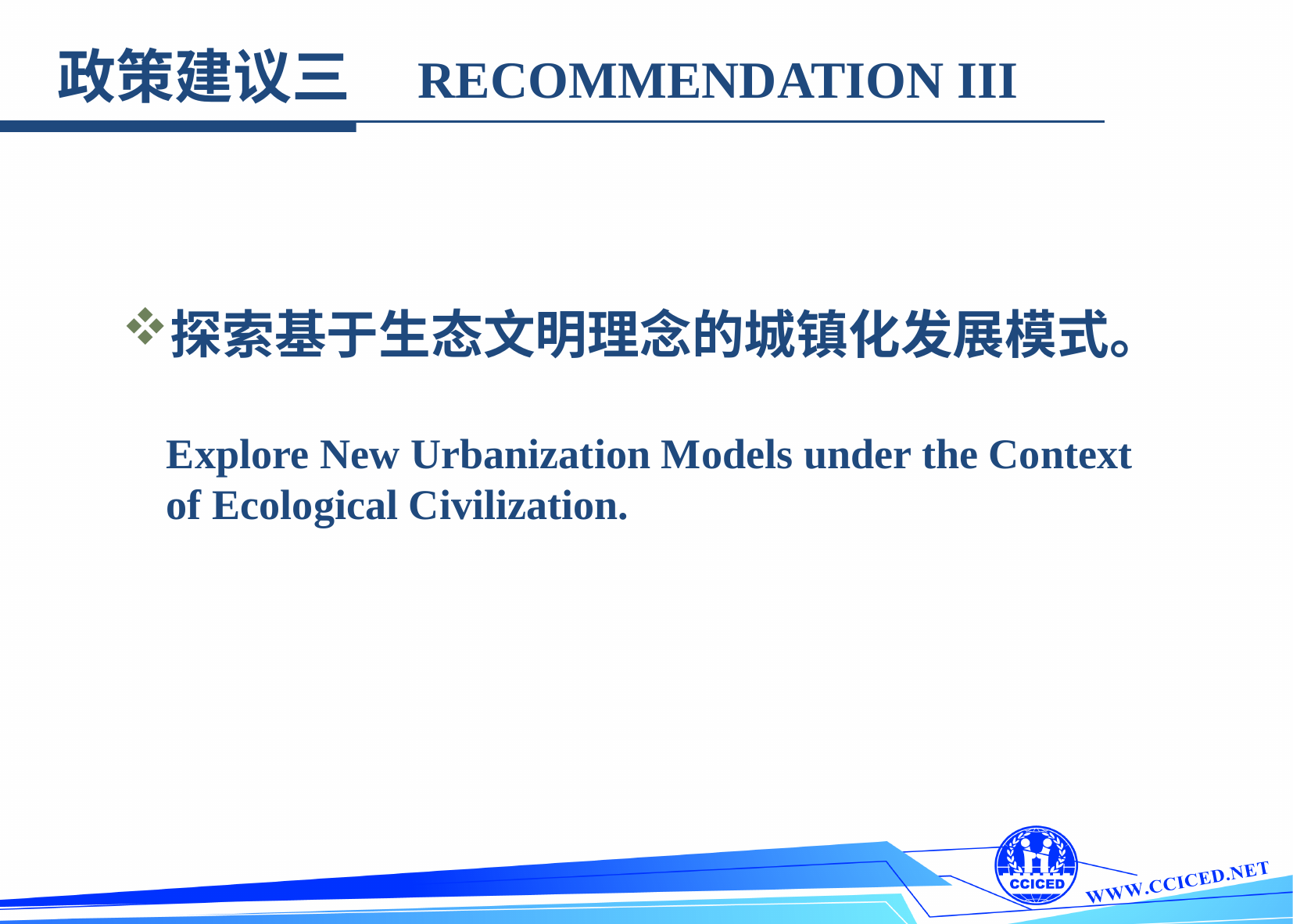

政策建议三    RECOMMENDATION III
探索基于生态文明理念的城镇化发展模式。
Explore New Urbanization Models under the Context of Ecological Civilization.